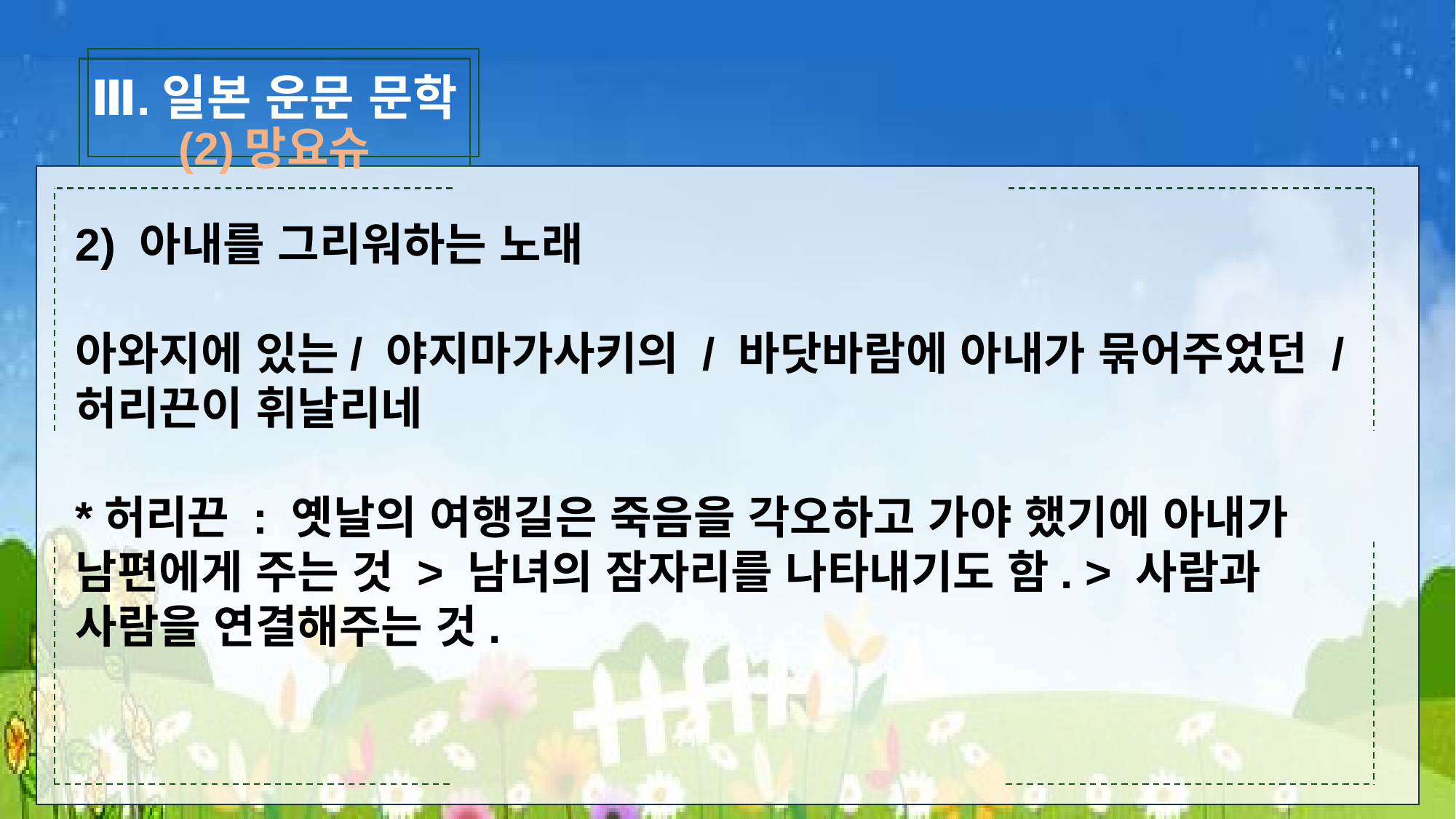

Ⅲ.일본 운문 문학
(2)망요슈

2) 아내를 그리워하는 노래

아와지에 있는/ 야지마가사키의 / 바닷바람에 아내가 묶어주었던 / 허리끈이 휘날리네

*허리끈 : 옛날의 여행길은 죽음을 각오하고 가야 했기에 아내가 남편에게 주는 것 > 남녀의 잠자리를 나타내기도 함. > 사람과 사람을 연결해주는 것.